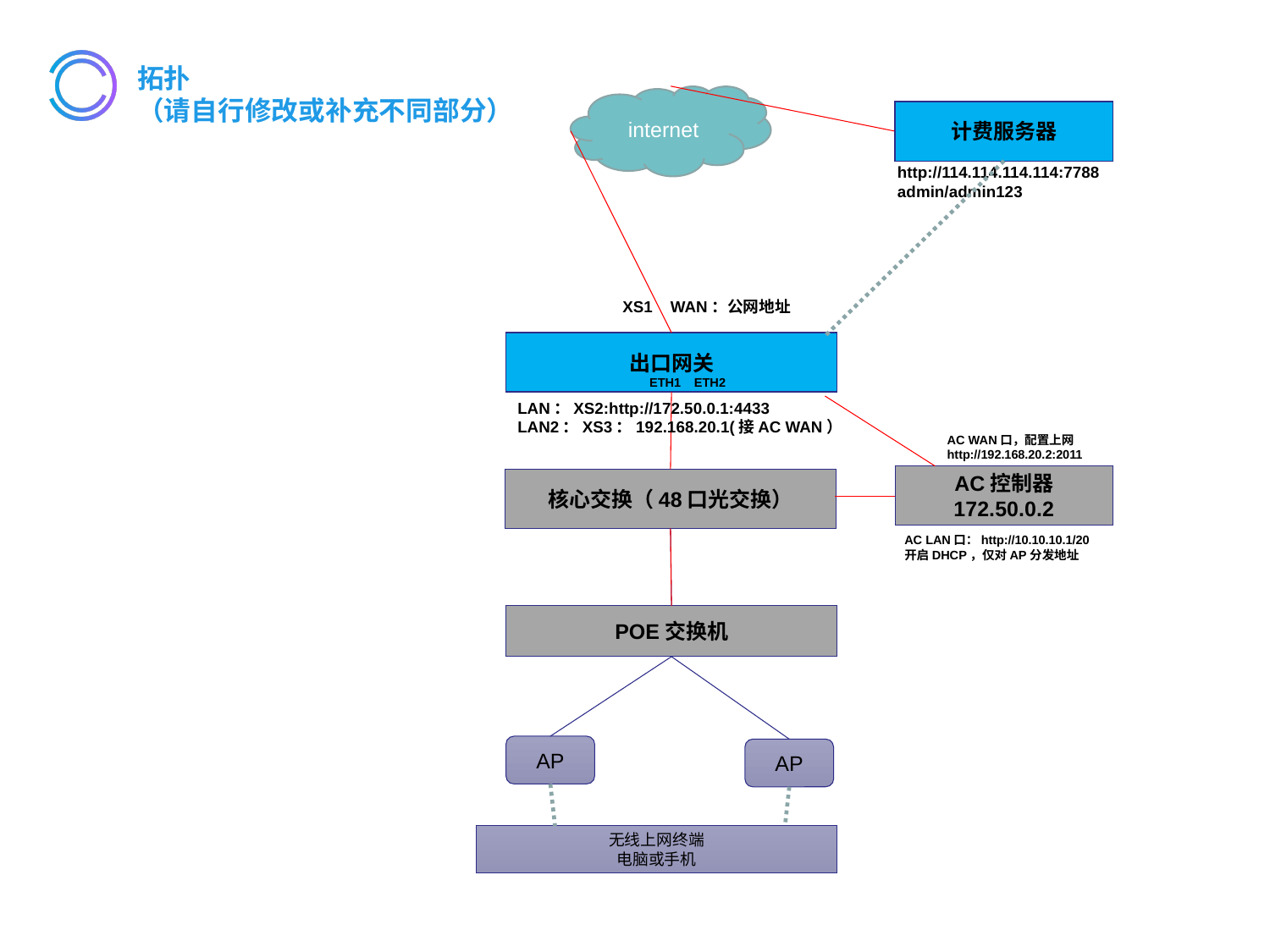

拓扑
（请自行修改或补充不同部分）
internet
计费服务器
http://114.114.114.114:7788
admin/admin123
XS1    WAN：公网地址
出口网关
ETH1    ETH2
LAN：XS2:http://172.50.0.1:4433
LAN2：XS3：192.168.20.1(接AC WAN）
AC WAN口，配置上网
http://192.168.20.2:2011

AC控制器
172.50.0.2
核心交换（48口光交换）
AC LAN口：http://10.10.10.1/20
开启DHCP，仅对AP分发地址
POE交换机
AP
AP
无线上网终端
电脑或手机